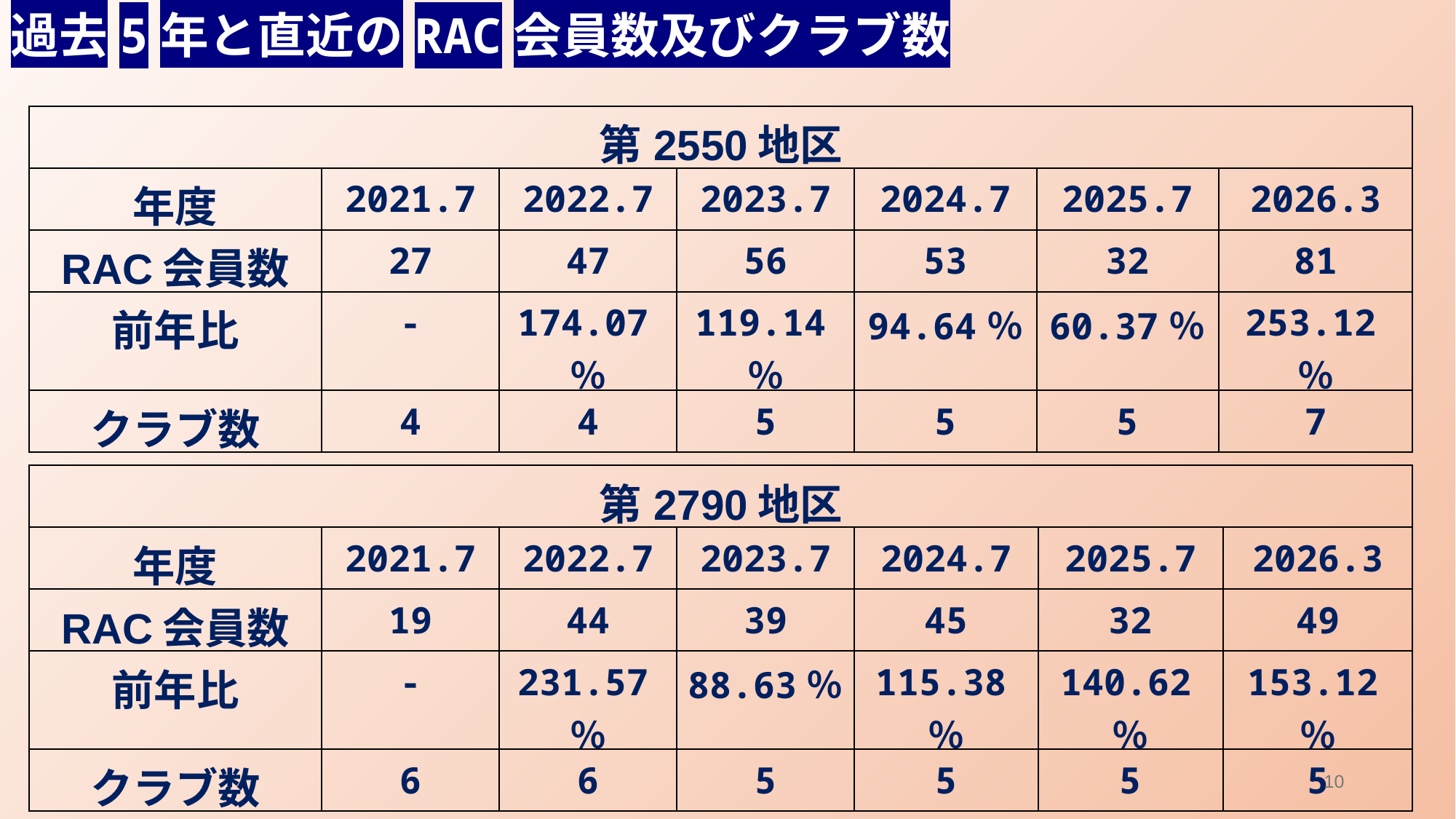

過去5年と直近のRAC会員数及びクラブ数
| 第2550地区 |  |  |  |  |  |  |
| --- | --- | --- | --- | --- | --- | --- |
| 年度 | 2021.7 | 2022.7 | 2023.7 | 2024.7 | 2025.7 | 2026.3 |
| RAC会員数 | 27 | 47 | 56 | 53 | 32 | 81 |
| 前年比 | - | 174.07％ | 119.14％ | 94.64％ | 60.37％ | 253.12％ |
| クラブ数 | 4 | 4 | 5 | 5 | 5 | 7 |

| 第2790地区 |  |  |  |  |  |  |
| --- | --- | --- | --- | --- | --- | --- |
| 年度 | 2021.7 | 2022.7 | 2023.7 | 2024.7 | 2025.7 | 2026.3 |
| RAC会員数 | 19 | 44 | 39 | 45 | 32 | 49 |
| 前年比 | - | 231.57％ | 88.63％ | 115.38％ | 140.62％ | 153.12％ |
| クラブ数 | 6 | 6 | 5 | 5 | 5 | 5 |

10